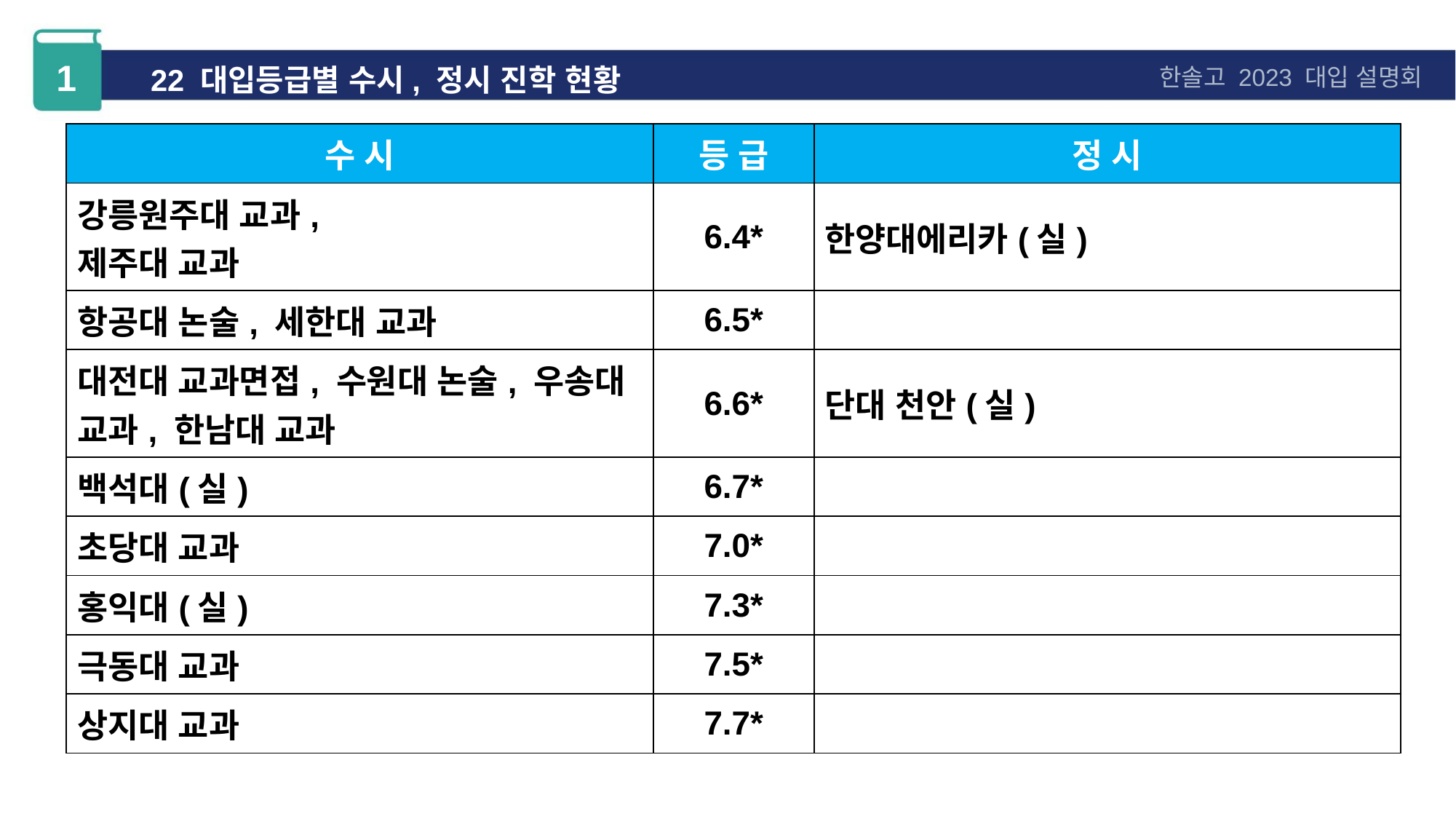

1
22 대입등급별 수시, 정시 진학 현황
한솔고 2023 대입 설명회
| 수 시 | 등 급 | 정 시 |
| --- | --- | --- |
| 강릉원주대 교과, 제주대 교과 | 6.4\* | 한양대에리카(실) |
| 항공대 논술, 세한대 교과 | 6.5\* |  |
| 대전대 교과면접, 수원대 논술, 우송대 교과, 한남대 교과 | 6.6\* | 단대 천안(실) |
| 백석대(실) | 6.7\* |  |
| 초당대 교과 | 7.0\* |  |
| 홍익대(실) | 7.3\* |  |
| 극동대 교과 | 7.5\* |  |
| 상지대 교과 | 7.7\* |  |